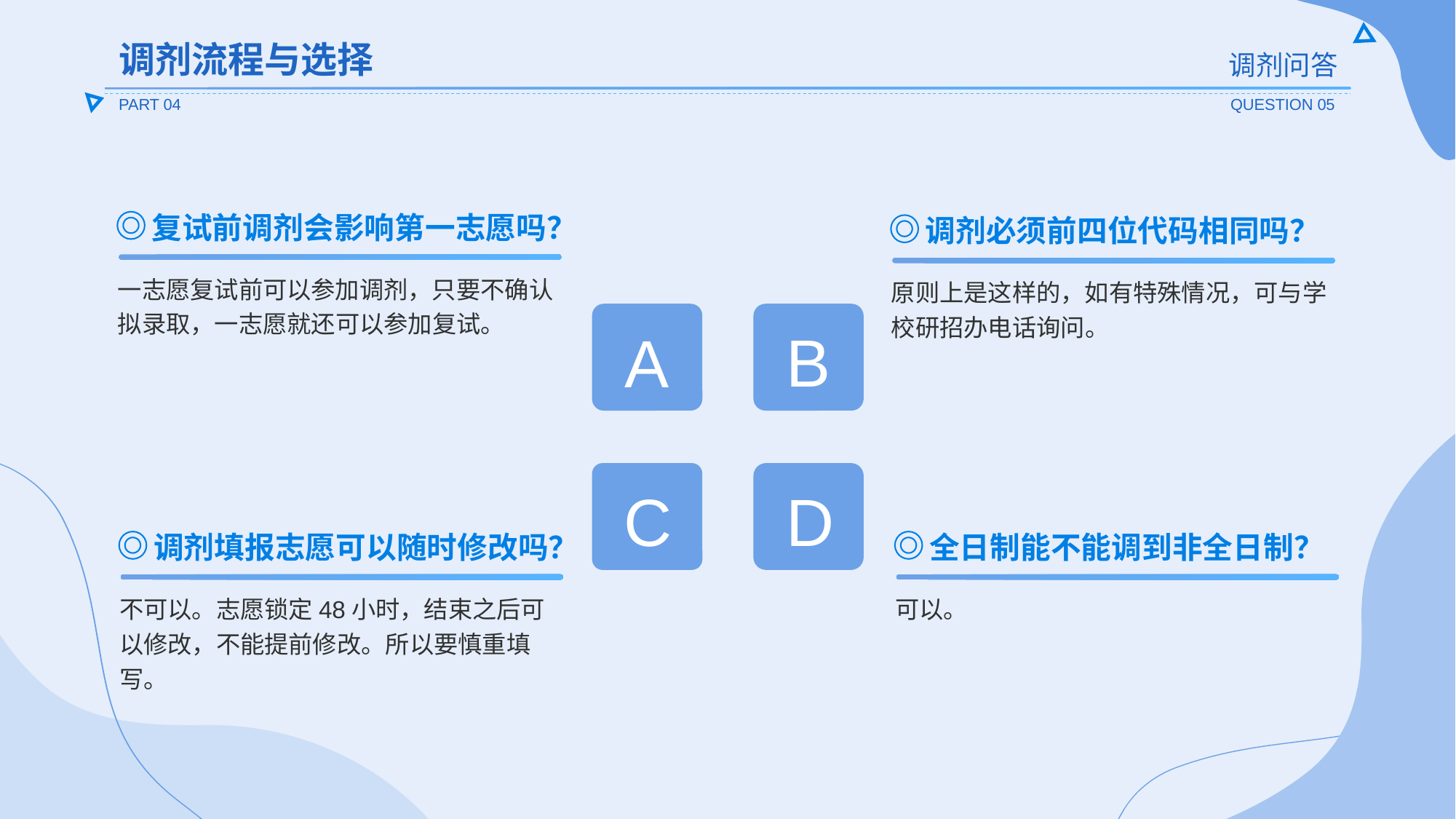

调剂流程与选择
调剂问答
PART 04
QUESTION 05
复试前调剂会影响第一志愿吗？
调剂必须前四位代码相同吗？

一志愿复试前可以参加调剂，只要不确认拟录取，一志愿就还可以参加复试。
原则上是这样的，如有特殊情况，可与学校研招办电话询问。

A

B

C

D
调剂填报志愿可以随时修改吗？
全日制能不能调到非全日制？

不可以。志愿锁定48小时，结束之后可以修改，不能提前修改。所以要慎重填写。
可以。